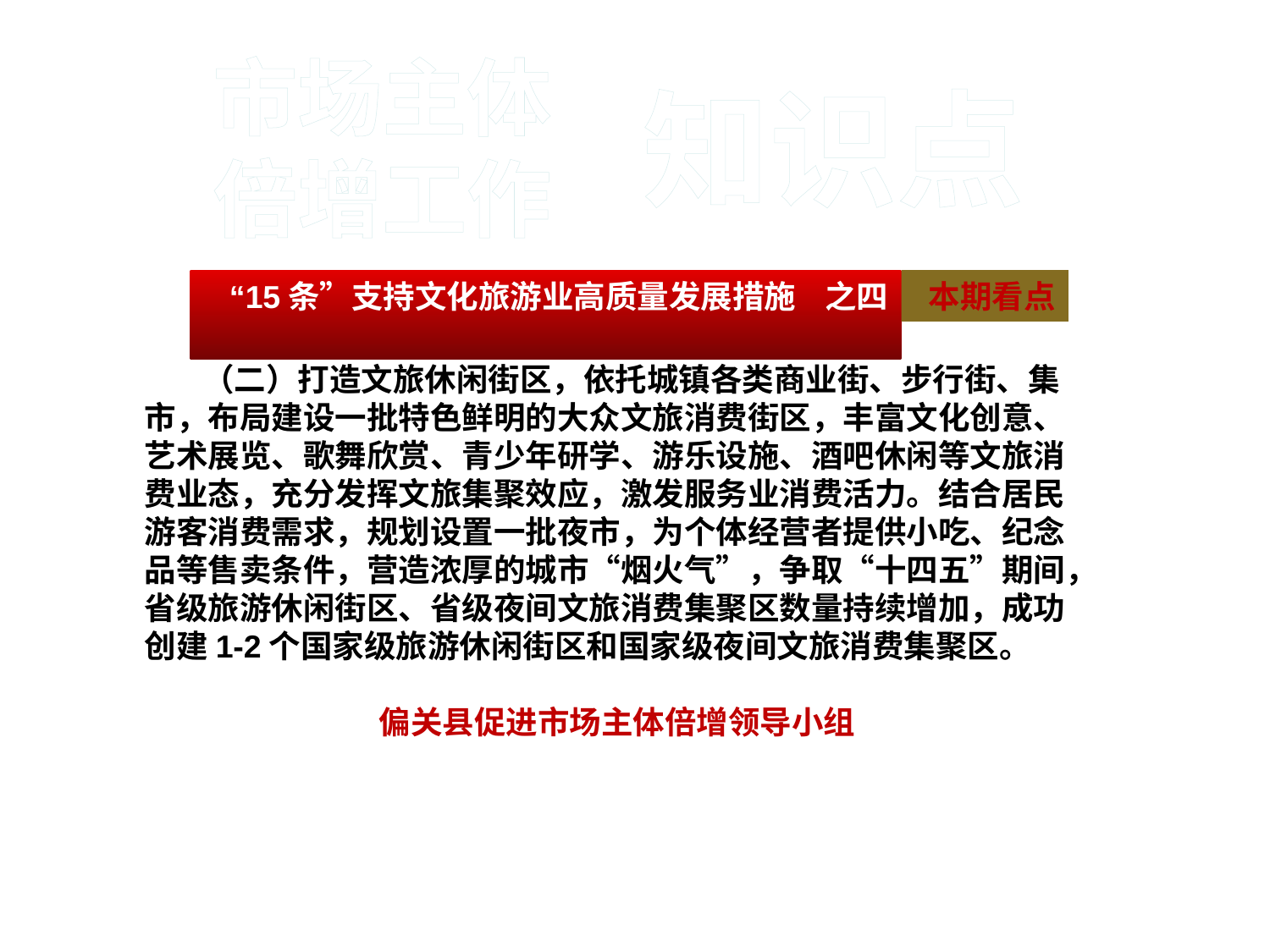

#

市场主体
倍增工作
知识点

       （二）打造文旅休闲街区，依托城镇各类商业街、步行街、集市，布局建设一批特色鲜明的大众文旅消费街区，丰富文化创意、艺术展览、歌舞欣赏、青少年研学、游乐设施、酒吧休闲等文旅消费业态，充分发挥文旅集聚效应，激发服务业消费活力。结合居民游客消费需求，规划设置一批夜市，为个体经营者提供小吃、纪念品等售卖条件，营造浓厚的城市“烟火气”，争取“十四五”期间，省级旅游休闲街区、省级夜间文旅消费集聚区数量持续增加，成功创建1-2个国家级旅游休闲街区和国家级夜间文旅消费集聚区。

 偏关县促进市场主体倍增领导小组
   “15条”支持文化旅游业高质量发展措施    之四
 本期看点